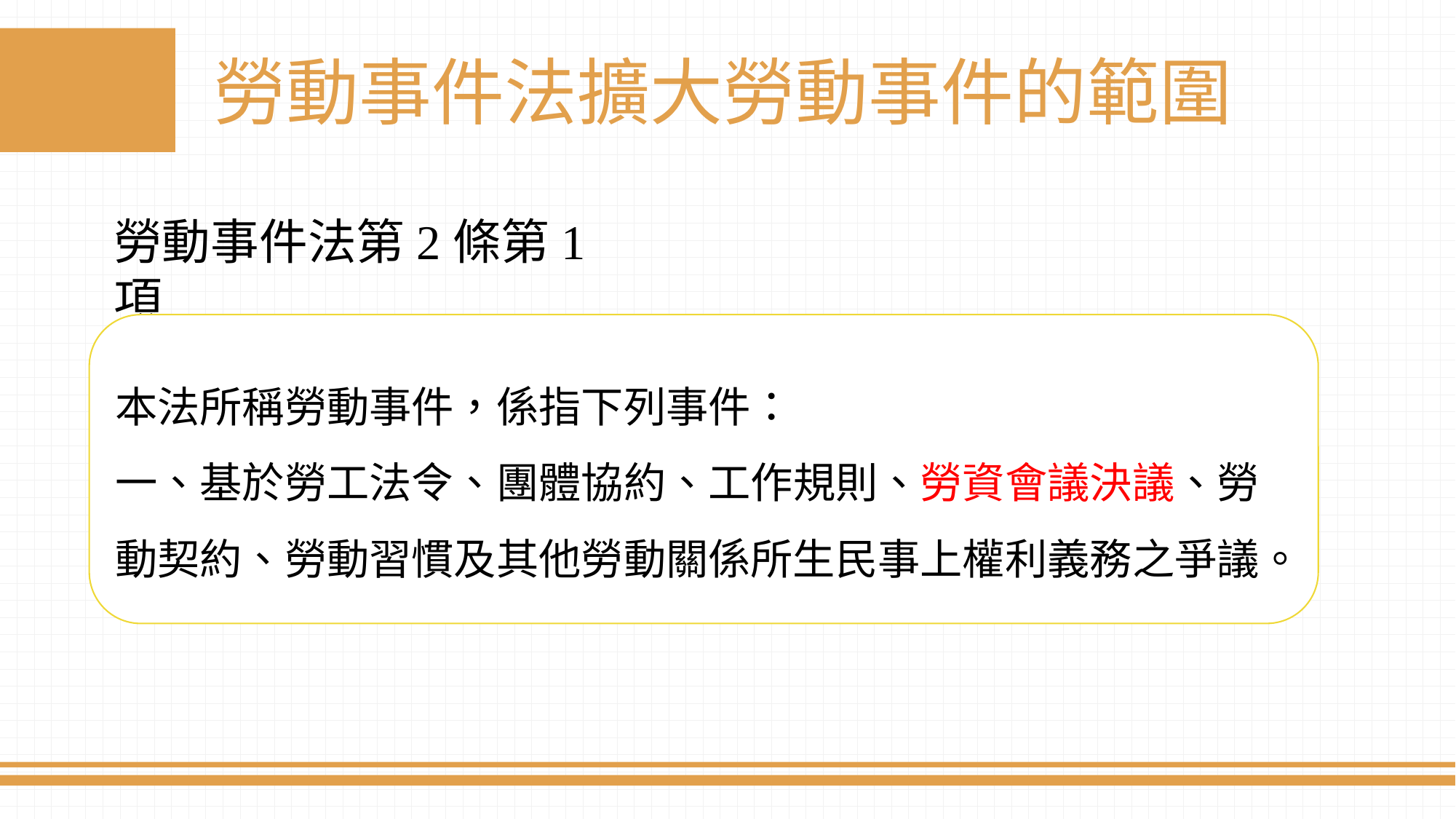

勞動事件法擴大勞動事件的範圍

勞動事件法第2條第1項
本法所稱勞動事件，係指下列事件：
一、基於勞工法令、團體協約、工作規則、勞資會議決議、勞動契約、勞動習慣及其他勞動關係所生民事上權利義務之爭議。